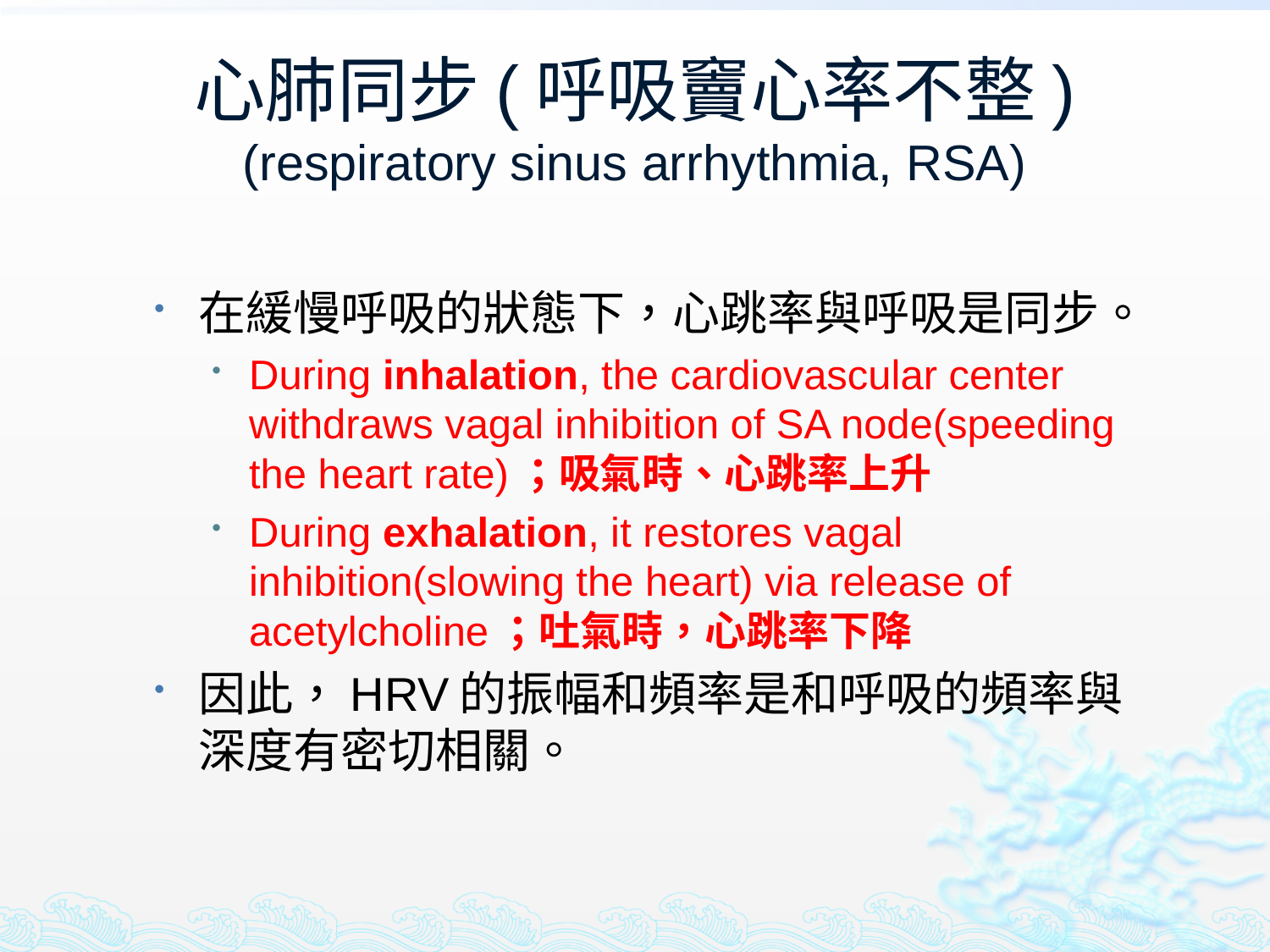

# 心肺同步(呼吸竇心率不整) (respiratory sinus arrhythmia, RSA)
在緩慢呼吸的狀態下，心跳率與呼吸是同步。
During inhalation, the cardiovascular center withdraws vagal inhibition of SA node(speeding the heart rate)；吸氣時、心跳率上升
During exhalation, it restores vagal inhibition(slowing the heart) via release of acetylcholine；吐氣時，心跳率下降
因此，HRV的振幅和頻率是和呼吸的頻率與深度有密切相關。